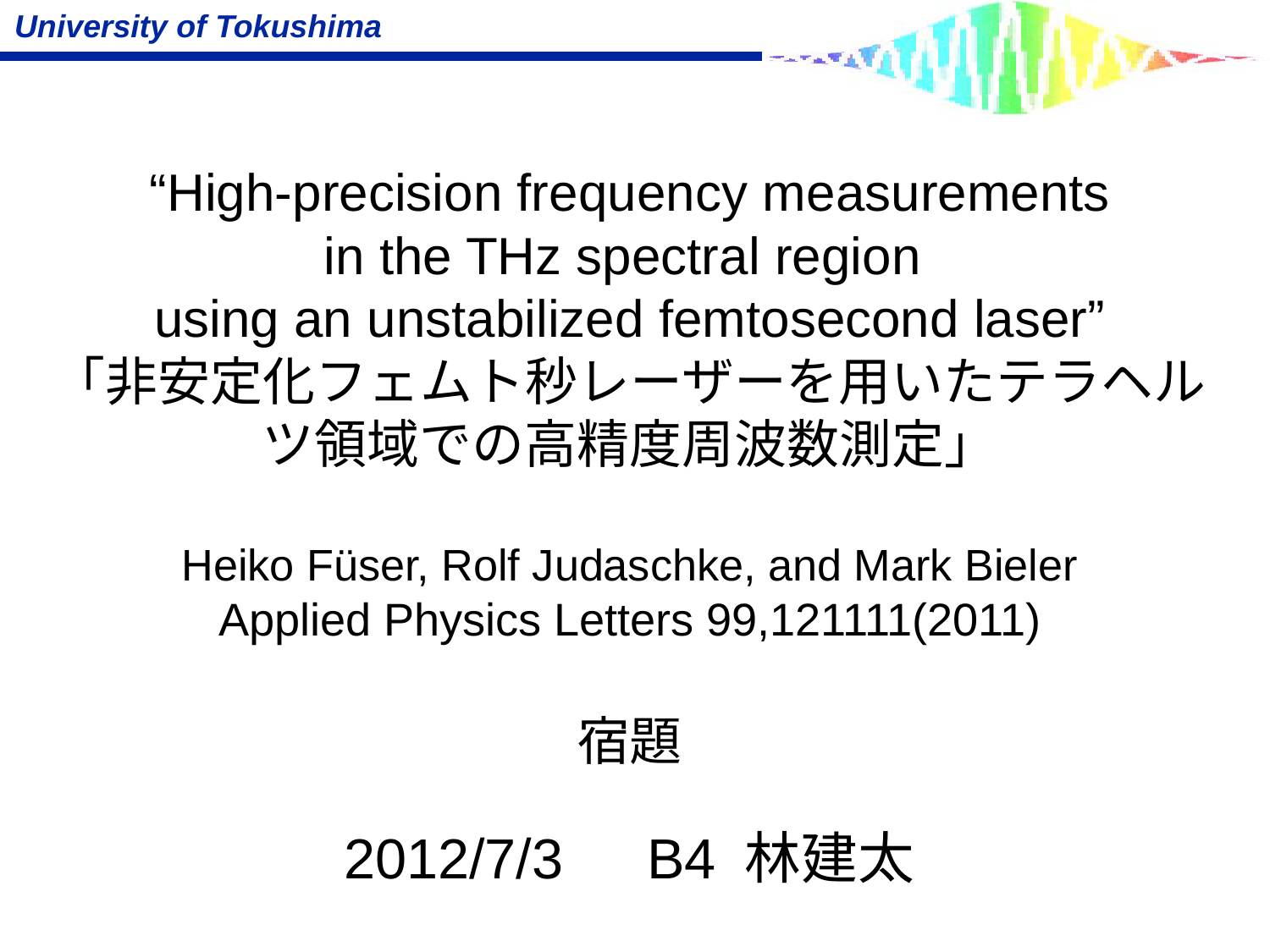

# “High-precision frequency measurements in the THz spectral region using an unstabilized femtosecond laser” 「非安定化フェムト秒レーザーを用いたテラヘルツ領域での高精度周波数測定」 Heiko Füser, Rolf Judaschke, and Mark Bieler Applied Physics Letters 99,121111(2011) 宿題
2012/7/3　B4 林建太